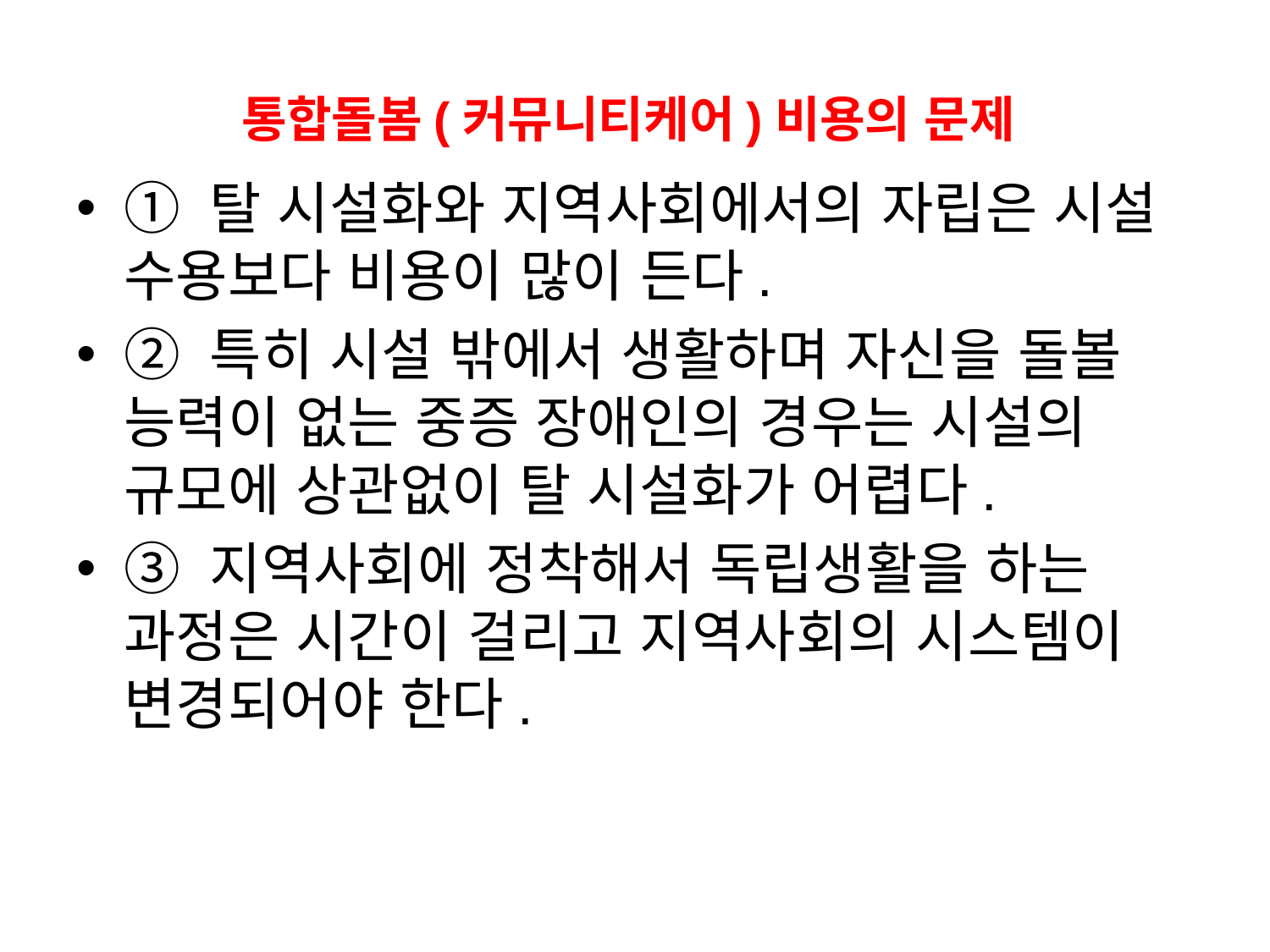

# 통합돌봄(커뮤니티케어)비용의 문제
① 탈 시설화와 지역사회에서의 자립은 시설 수용보다 비용이 많이 든다.
② 특히 시설 밖에서 생활하며 자신을 돌볼 능력이 없는 중증 장애인의 경우는 시설의 규모에 상관없이 탈 시설화가 어렵다.
③ 지역사회에 정착해서 독립생활을 하는 과정은 시간이 걸리고 지역사회의 시스템이 변경되어야 한다.